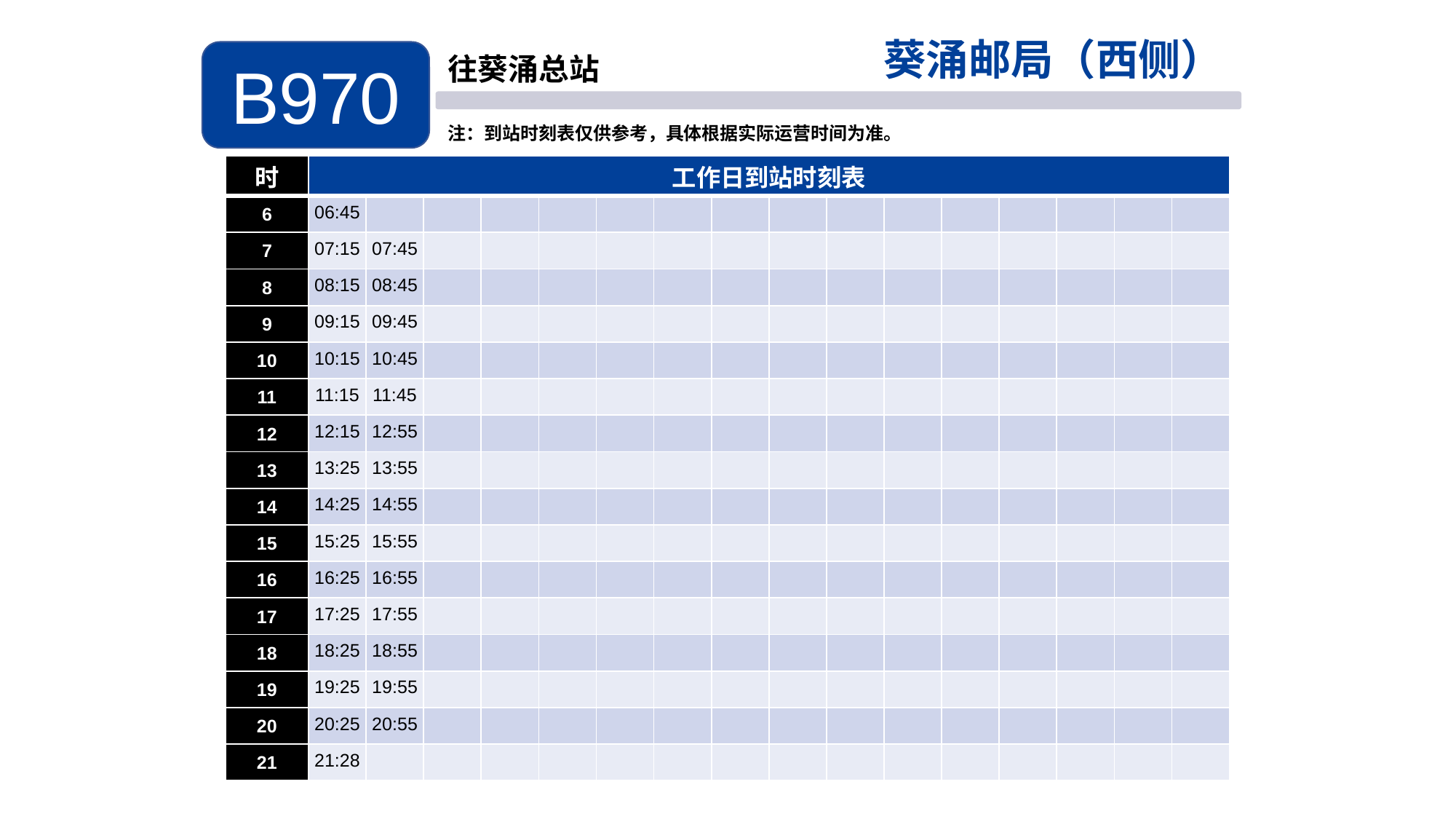

葵涌邮局（西侧）
B970
往葵涌总站

注：到站时刻表仅供参考，具体根据实际运营时间为准。
| 时 | 工作日到站时刻表 |  |  |  |  |  |  |  |  |  |  |  |  |  |  |  |
| --- | --- | --- | --- | --- | --- | --- | --- | --- | --- | --- | --- | --- | --- | --- | --- | --- |
| 6 | 06:45 |  |  |  |  |  |  |  |  |  |  |  |  |  |  |  |
| 7 | 07:15 | 07:45 |  |  |  |  |  |  |  |  |  |  |  |  |  |  |
| 8 | 08:15 | 08:45 |  |  |  |  |  |  |  |  |  |  |  |  |  |  |
| 9 | 09:15 | 09:45 |  |  |  |  |  |  |  |  |  |  |  |  |  |  |
| 10 | 10:15 | 10:45 |  |  |  |  |  |  |  |  |  |  |  |  |  |  |
| 11 | 11:15 | 11:45 |  |  |  |  |  |  |  |  |  |  |  |  |  |  |
| 12 | 12:15 | 12:55 |  |  |  |  |  |  |  |  |  |  |  |  |  |  |
| 13 | 13:25 | 13:55 |  |  |  |  |  |  |  |  |  |  |  |  |  |  |
| 14 | 14:25 | 14:55 |  |  |  |  |  |  |  |  |  |  |  |  |  |  |
| 15 | 15:25 | 15:55 |  |  |  |  |  |  |  |  |  |  |  |  |  |  |
| 16 | 16:25 | 16:55 |  |  |  |  |  |  |  |  |  |  |  |  |  |  |
| 17 | 17:25 | 17:55 |  |  |  |  |  |  |  |  |  |  |  |  |  |  |
| 18 | 18:25 | 18:55 |  |  |  |  |  |  |  |  |  |  |  |  |  |  |
| 19 | 19:25 | 19:55 |  |  |  |  |  |  |  |  |  |  |  |  |  |  |
| 20 | 20:25 | 20:55 |  |  |  |  |  |  |  |  |  |  |  |  |  |  |
| 21 | 21:28 |  |  |  |  |  |  |  |  |  |  |  |  |  |  |  |